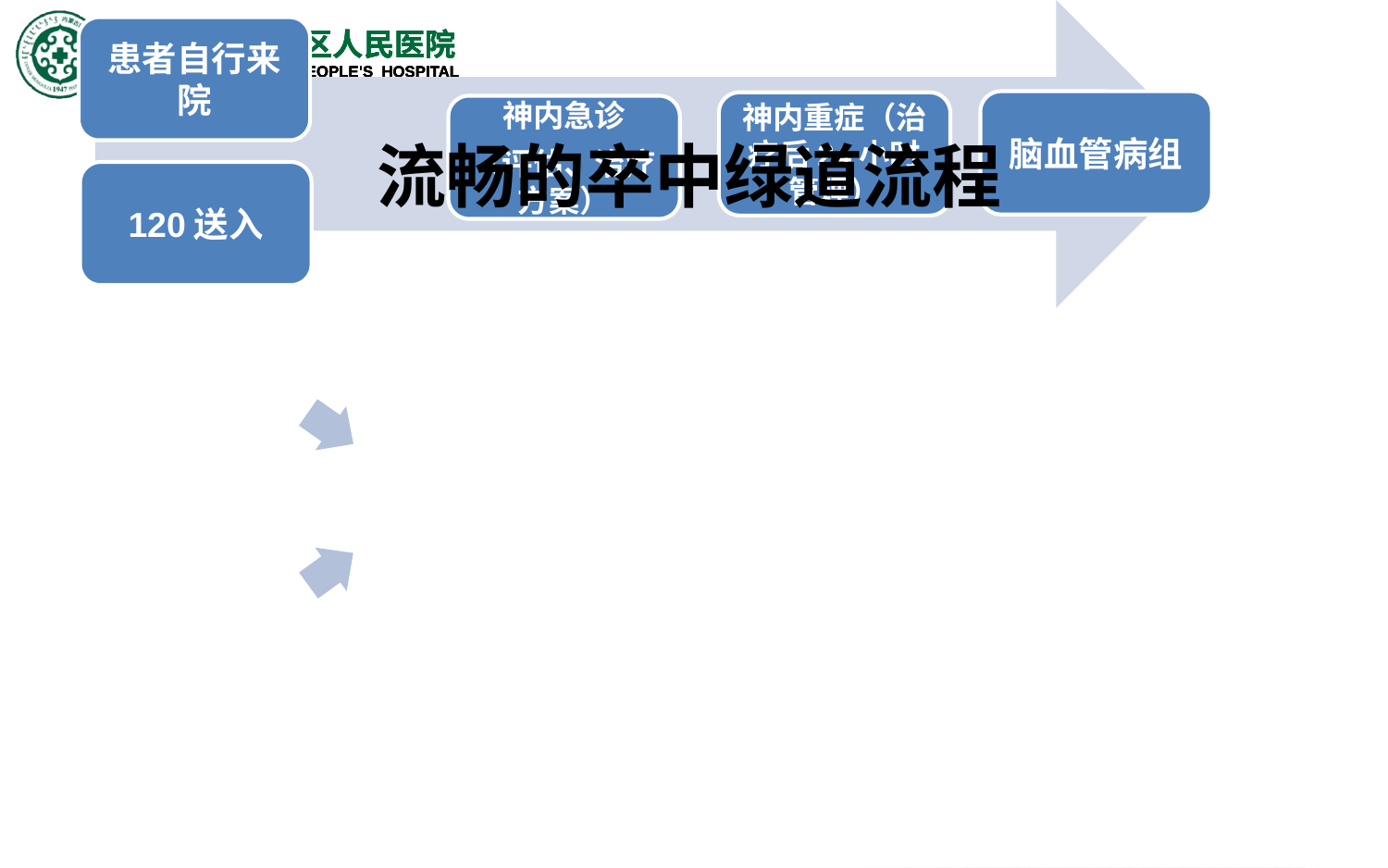

# 流畅的卒中绿道流程
患者自行来院
120送入
神内急诊
（评估、治疗方案）
神内重症（治疗后24小时管理）
脑血管病组